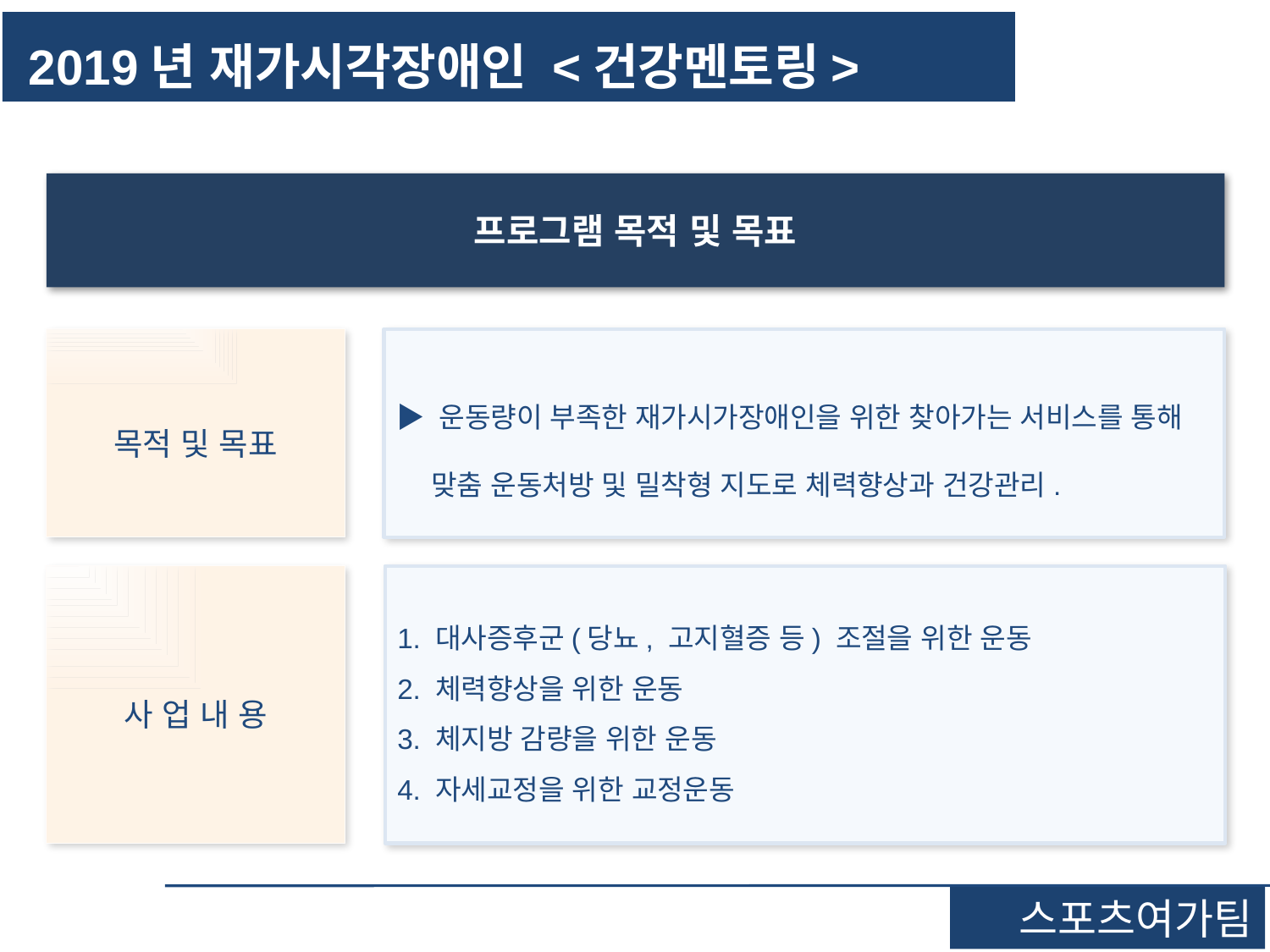

2019년 재가시각장애인 <건강멘토링>
프로그램 목적 및 목표
목적 및 목표
▶ 운동량이 부족한 재가시가장애인을 위한 찾아가는 서비스를 통해 맞춤 운동처방 및 밀착형 지도로 체력향상과 건강관리.
사 업 내 용
1. 대사증후군(당뇨, 고지혈증 등) 조절을 위한 운동
2. 체력향상을 위한 운동
3. 체지방 감량을 위한 운동
4. 자세교정을 위한 교정운동
스포츠여가팀